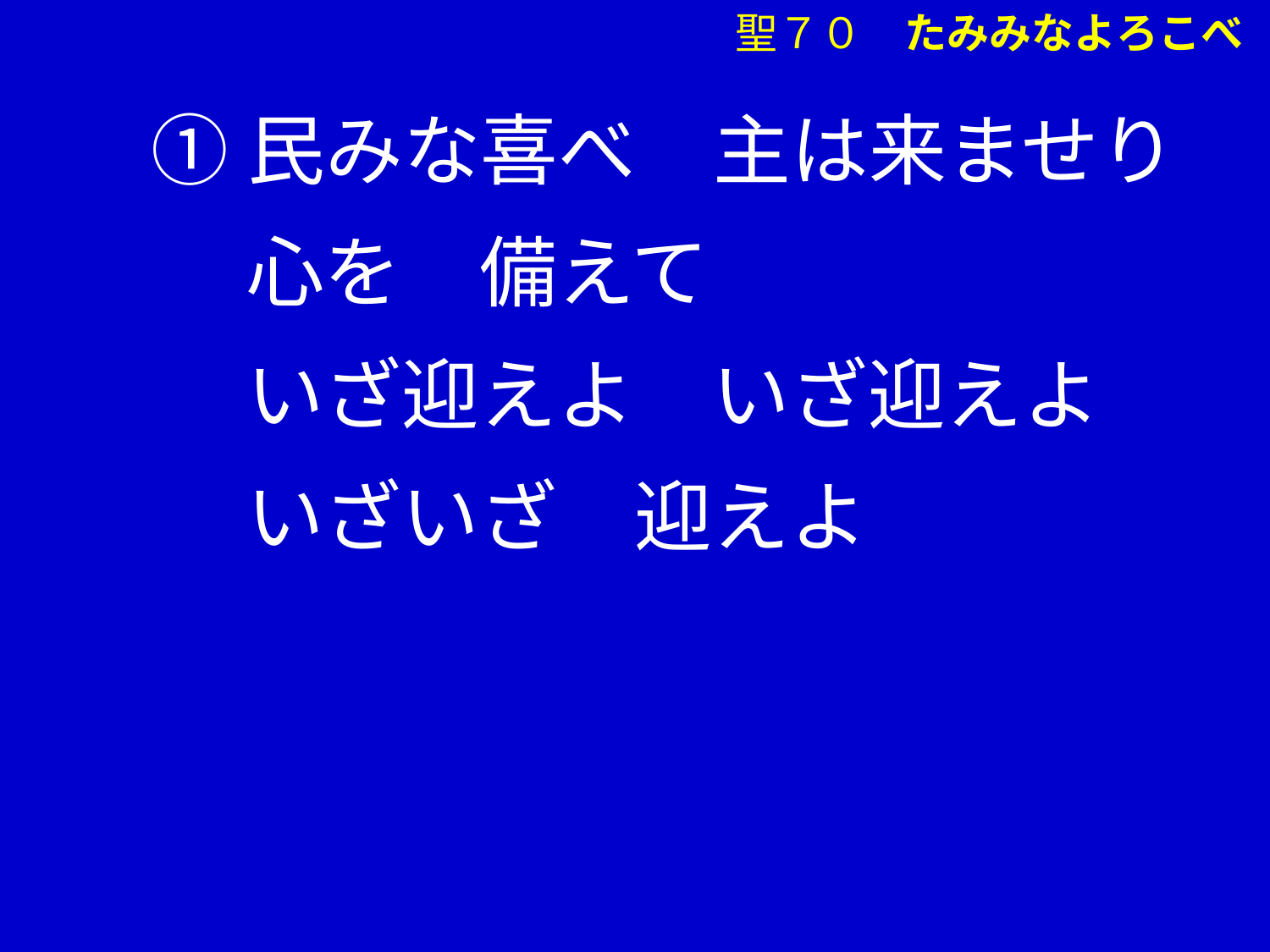

①民みな喜べ　主は来ませり
　 心を　備えて
　 いざ迎えよ　いざ迎えよ
　 いざいざ　迎えよ
聖７０　たみみなよろこべ